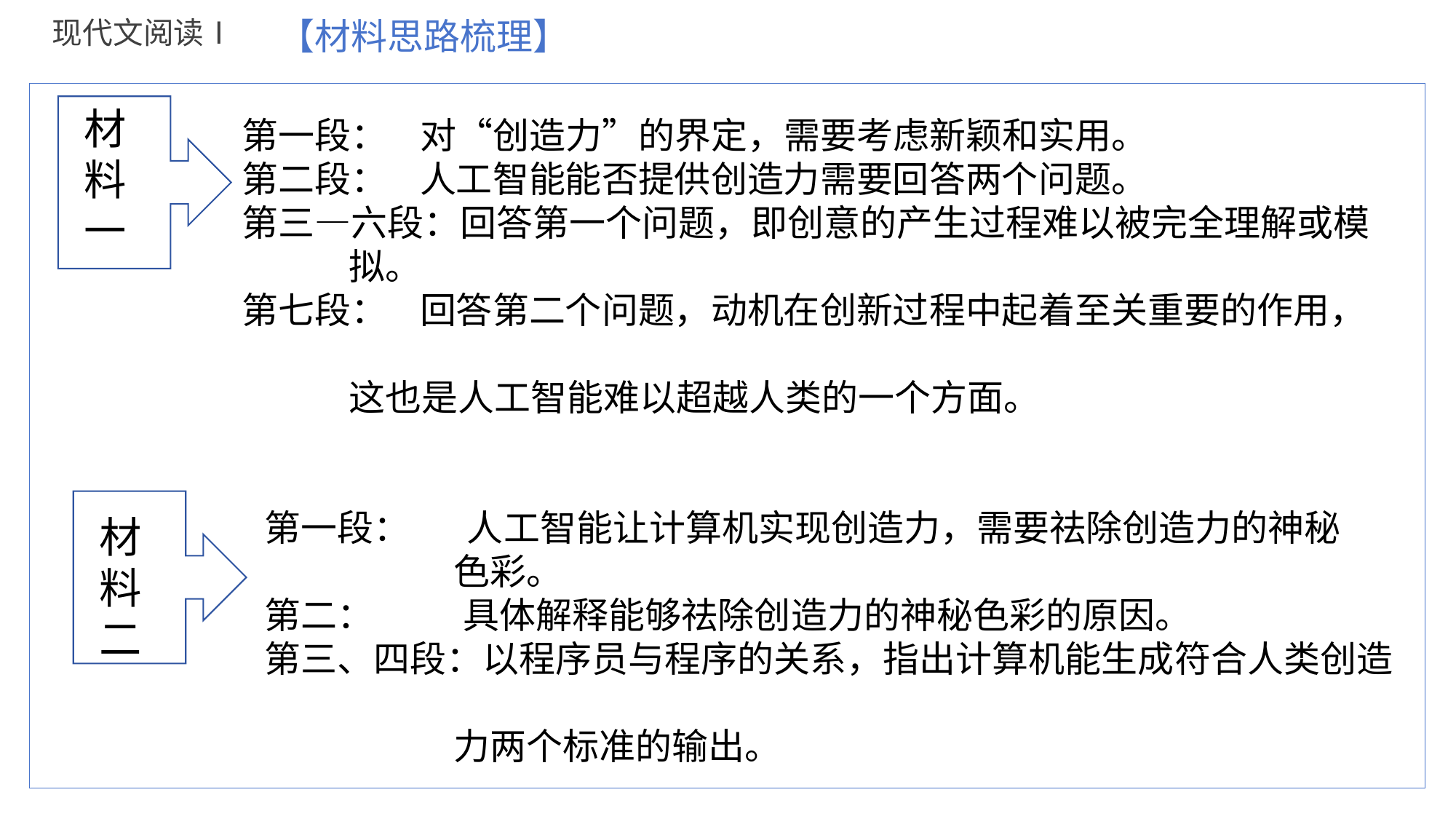

现代文阅读Ⅰ
【材料思路梳理】

材料一
第一段：    对“创造力”的界定，需要考虑新颖和实用。
第二段：    人工智能能否提供创造力需要回答两个问题。
第三—六段：回答第一个问题，即创意的产生过程难以被完全理解或模
            拟。
第七段：    回答第二个问题，动机在创新过程中起着至关重要的作用，
            这也是人工智能难以超越人类的一个方面。

第一段：       人工智能让计算机实现创造力，需要祛除创造力的神秘
                      色彩。
第二：           具体解释能够祛除创造力的神秘色彩的原因。
第三、四段：以程序员与程序的关系，指出计算机能生成符合人类创造
                      力两个标准的输出。
材料二